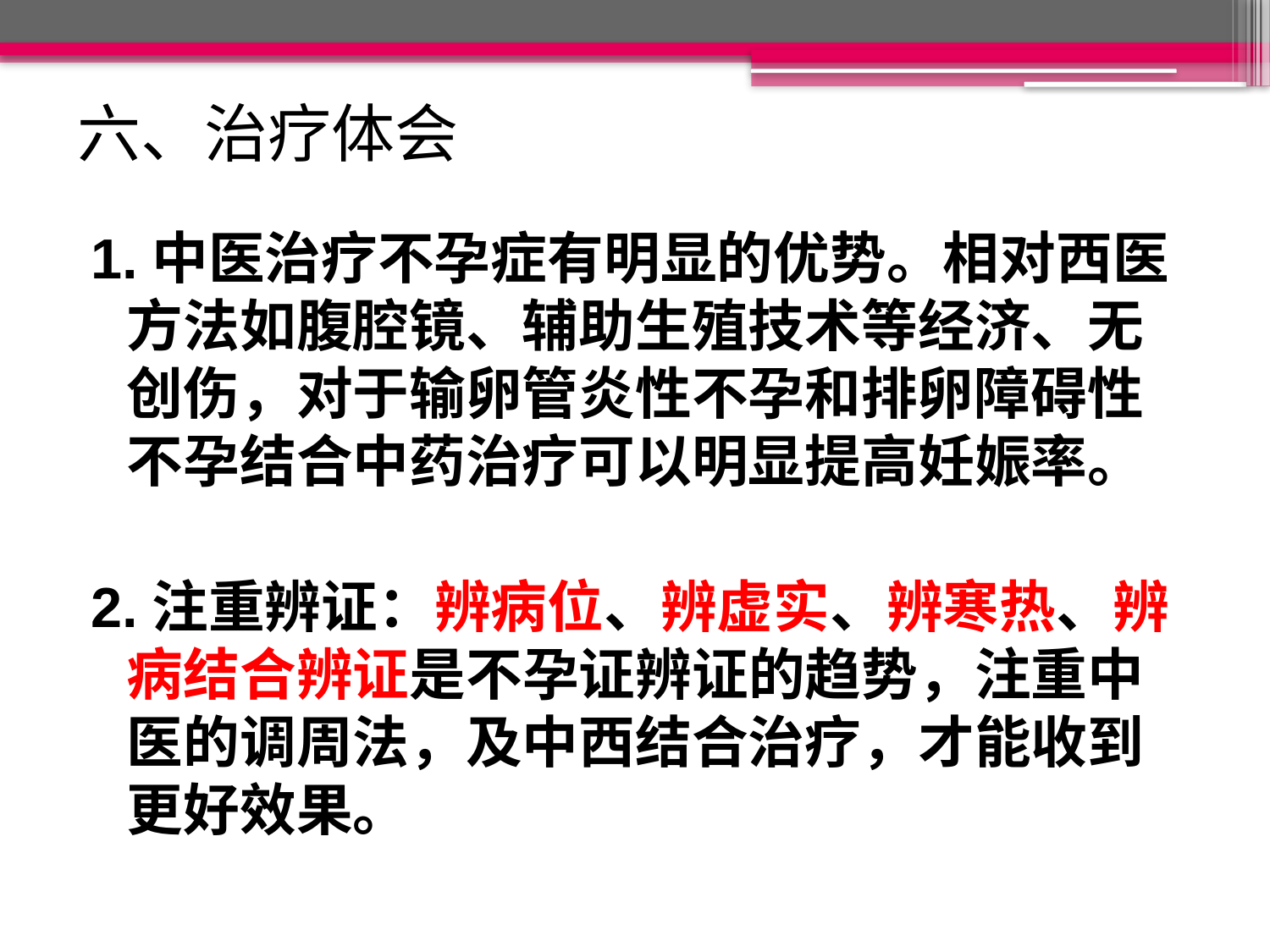

# 六、治疗体会
1.中医治疗不孕症有明显的优势。相对西医方法如腹腔镜、辅助生殖技术等经济、无创伤，对于输卵管炎性不孕和排卵障碍性不孕结合中药治疗可以明显提高妊娠率。

2.注重辨证：辨病位、辨虚实、辨寒热、辨病结合辨证是不孕证辨证的趋势，注重中医的调周法，及中西结合治疗，才能收到更好效果。